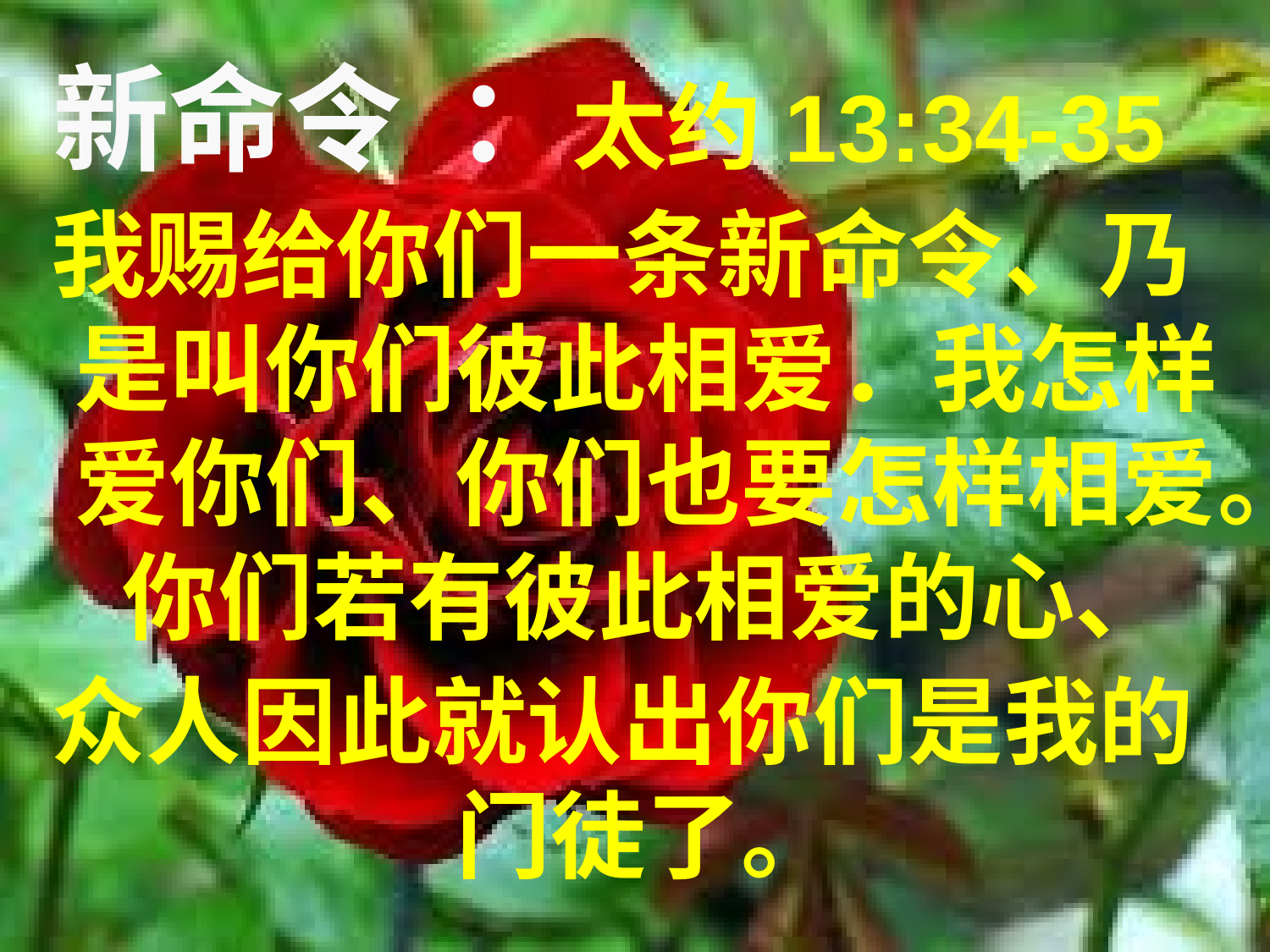

新命令  ：太约13:34-35
我赐给你们一条新命令、乃是叫你们彼此相爱．我怎样爱你们、你们也要怎样相爱。你们若有彼此相爱的心、
众人因此就认出你们是我的门徒了。